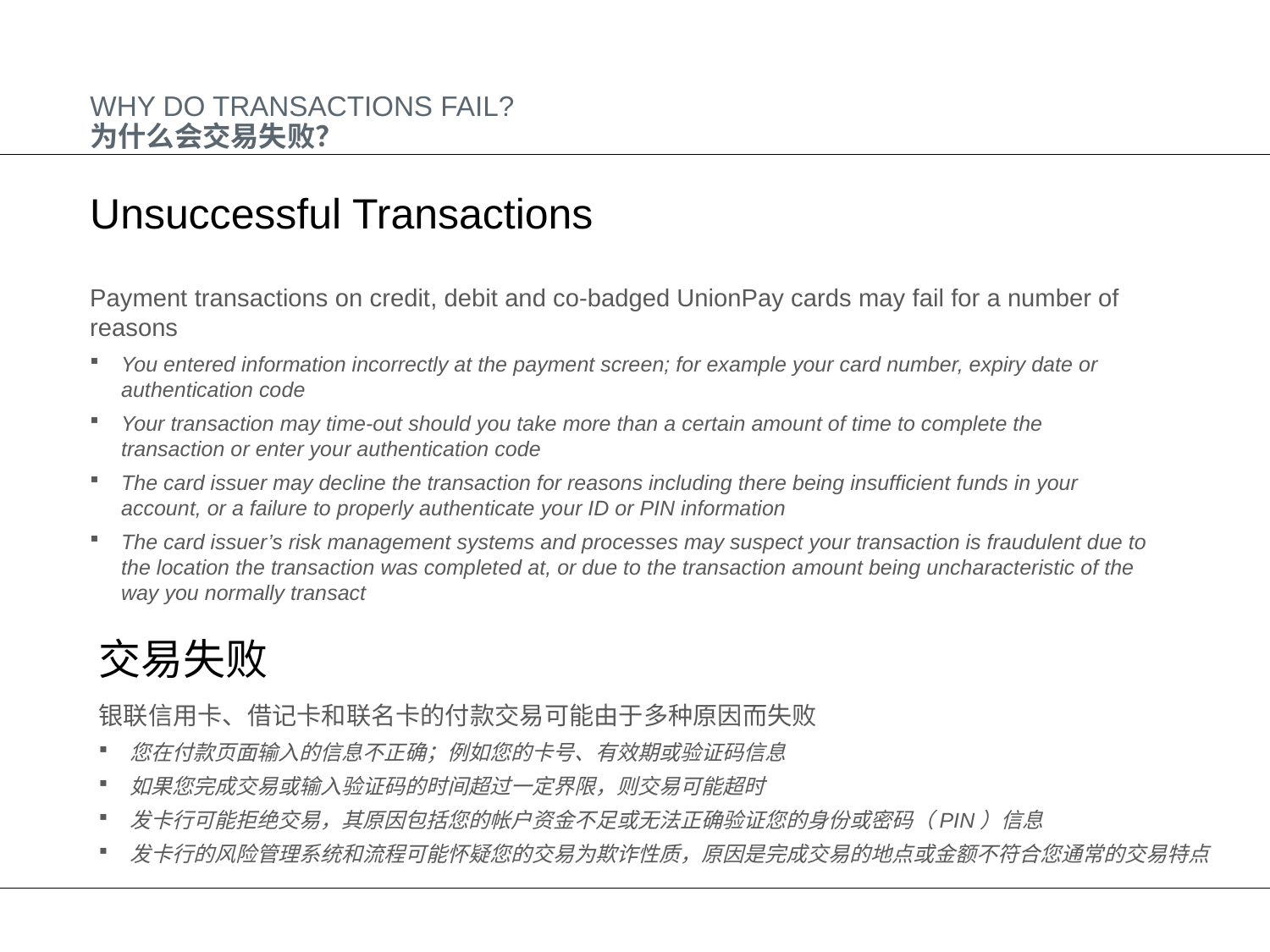

WHY DO TRANSACTIONS FAIL?
为什么会交易失败？
Unsuccessful Transactions
Payment transactions on credit, debit and co-badged UnionPay cards may fail for a number of reasons
You entered information incorrectly at the payment screen; for example your card number, expiry date or authentication code
Your transaction may time-out should you take more than a certain amount of time to complete the transaction or enter your authentication code
The card issuer may decline the transaction for reasons including there being insufficient funds in your account, or a failure to properly authenticate your ID or PIN information
The card issuer’s risk management systems and processes may suspect your transaction is fraudulent due to the location the transaction was completed at, or due to the transaction amount being uncharacteristic of the way you normally transact
交易失败
银联信用卡、借记卡和联名卡的付款交易可能由于多种原因而失败
您在付款页面输入的信息不正确；例如您的卡号、有效期或验证码信息
如果您完成交易或输入验证码的时间超过一定界限，则交易可能超时
发卡行可能拒绝交易，其原因包括您的帐户资金不足或无法正确验证您的身份或密码（PIN）信息
发卡行的风险管理系统和流程可能怀疑您的交易为欺诈性质，原因是完成交易的地点或金额不符合您通常的交易特点